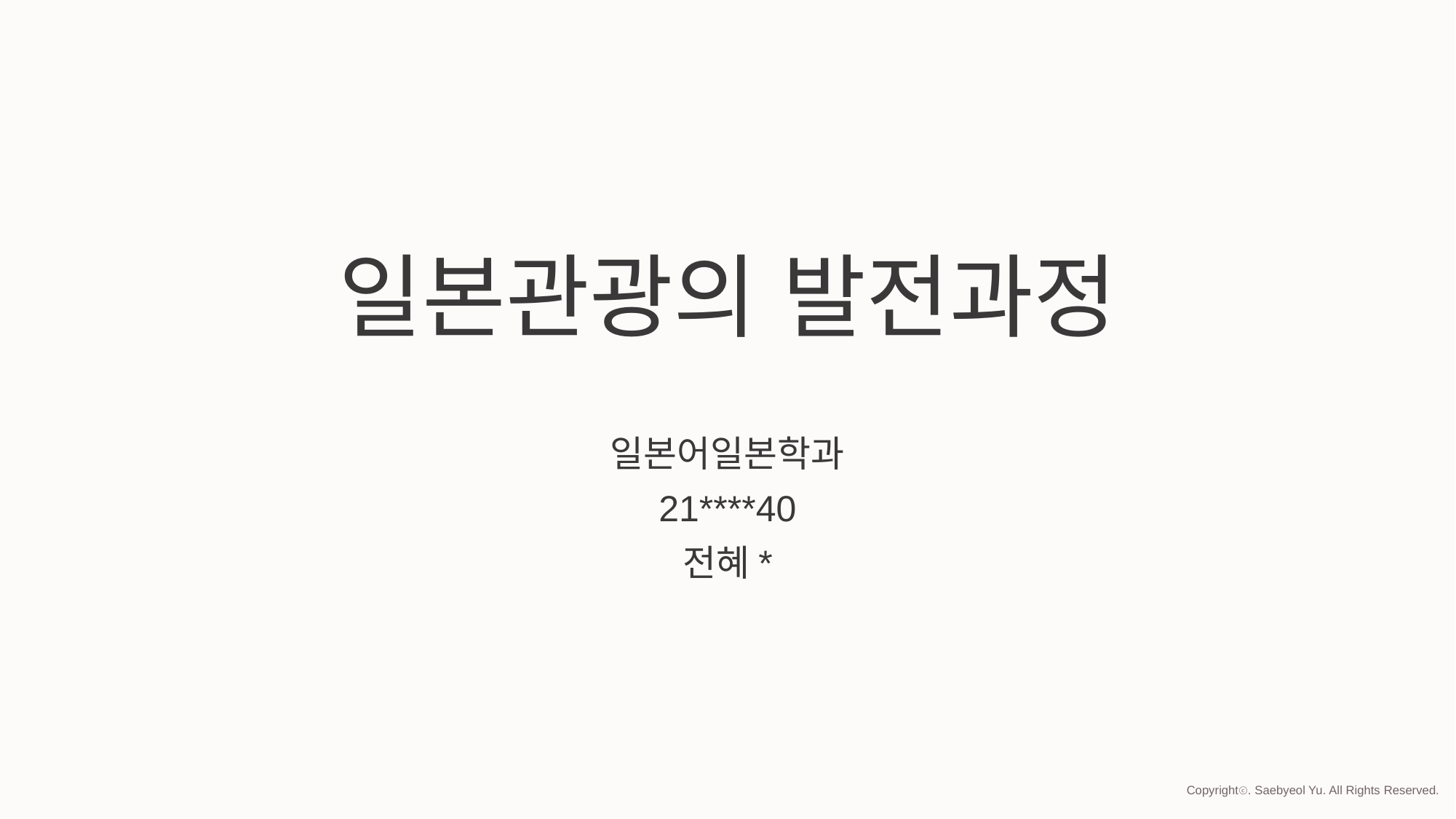

# 일본관광의 발전과정
일본어일본학과
21****40
전혜*
Copyrightⓒ. Saebyeol Yu. All Rights Reserved.